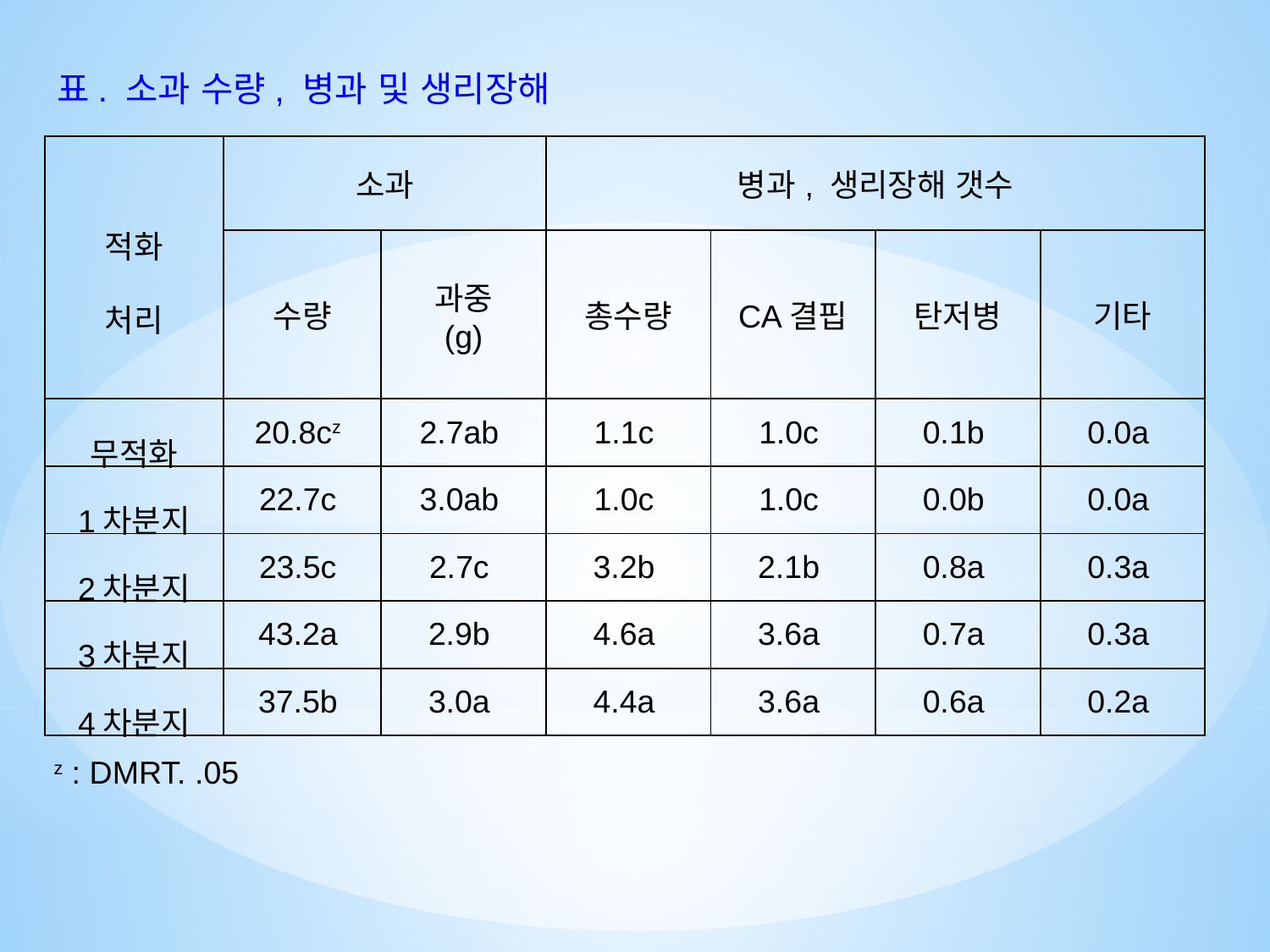

표. 소과 수량, 병과 및 생리장해
| 적화 처리 | 소과 |  | 병과, 생리장해 갯수 |  |  |  |
| --- | --- | --- | --- | --- | --- | --- |
|  | 수량 | 과중 (g) | 총수량 | CA결핍 | 탄저병 | 기타 |
| 무적화 | 20.8cz | 2.7ab | 1.1c | 1.0c | 0.1b | 0.0a |
| 1차분지 | 22.7c | 3.0ab | 1.0c | 1.0c | 0.0b | 0.0a |
| 2차분지 | 23.5c | 2.7c | 3.2b | 2.1b | 0.8a | 0.3a |
| 3차분지 | 43.2a | 2.9b | 4.6a | 3.6a | 0.7a | 0.3a |
| 4차분지 | 37.5b | 3.0a | 4.4a | 3.6a | 0.6a | 0.2a |
z : DMRT. .05